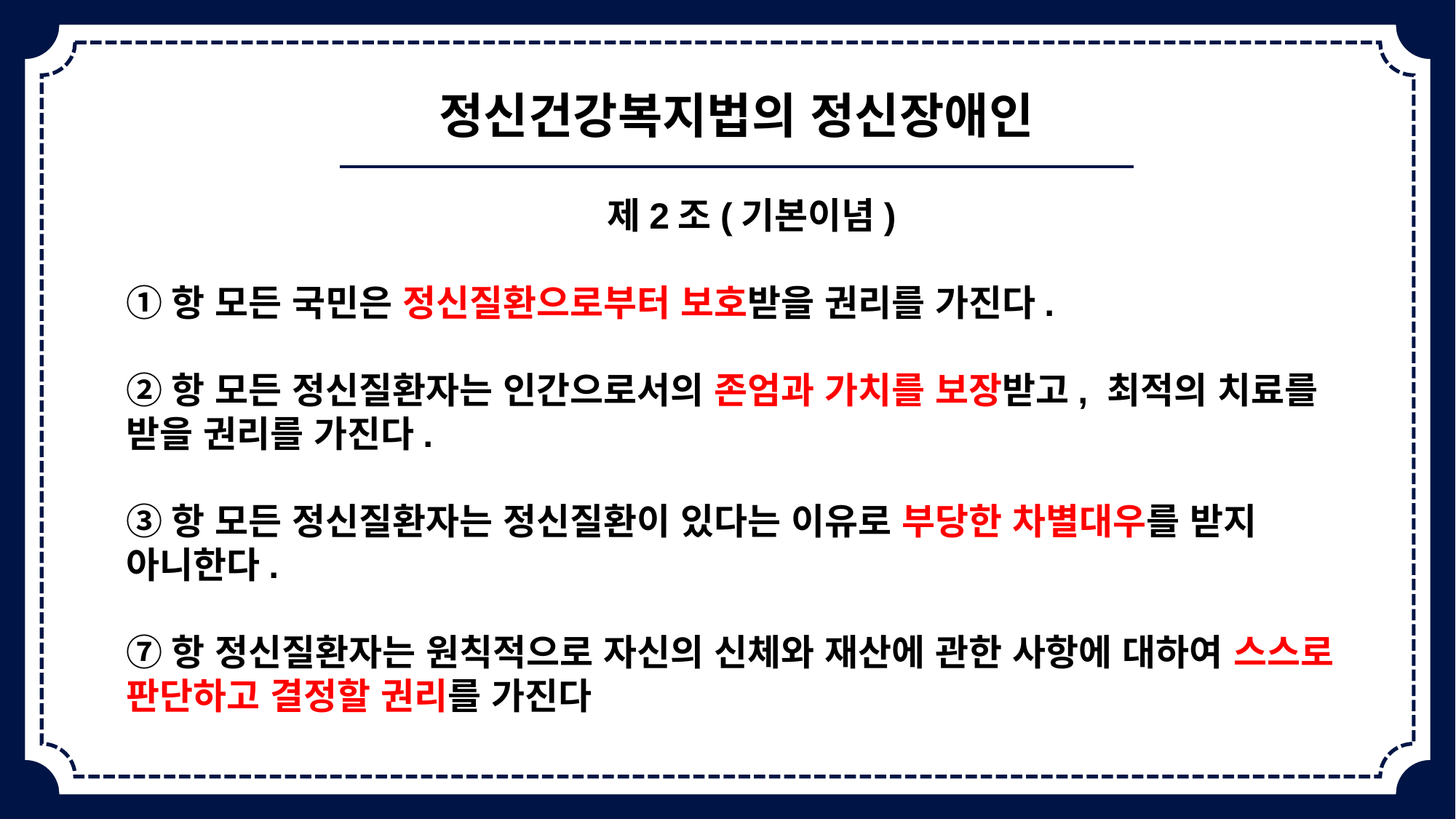

② 모든 정신질환자는 인간으로서의 존엄과 가치를 보장받고, 최적의 치료를 받을 권리를 가진다.

③ 모든 정신질환자는 정신질환이 있다는 이유로 부당한 차별대우를 받지 아니한다.

정신건강복지법의 정신장애인
제2조(기본이념)

①항 모든 국민은 정신질환으로부터 보호받을 권리를 가진다.

②항 모든 정신질환자는 인간으로서의 존엄과 가치를 보장받고, 최적의 치료를 받을 권리를 가진다.

③항 모든 정신질환자는 정신질환이 있다는 이유로 부당한 차별대우를 받지 아니한다.

⑦항 정신질환자는 원칙적으로 자신의 신체와 재산에 관한 사항에 대하여 스스로 판단하고 결정할 권리를 가진다